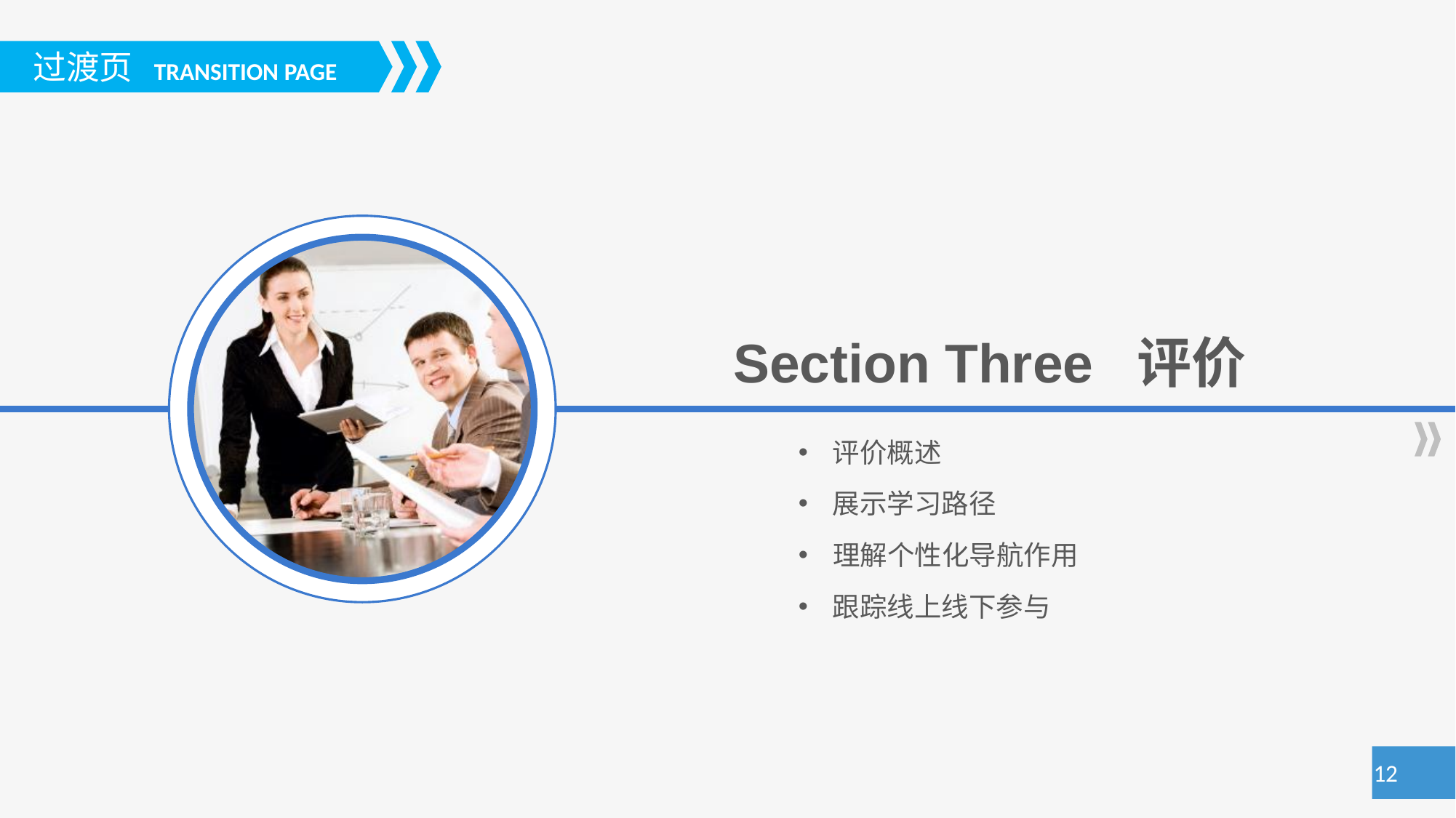

Section Three  评价
评价概述
展示学习路径
理解个性化导航作用
跟踪线上线下参与